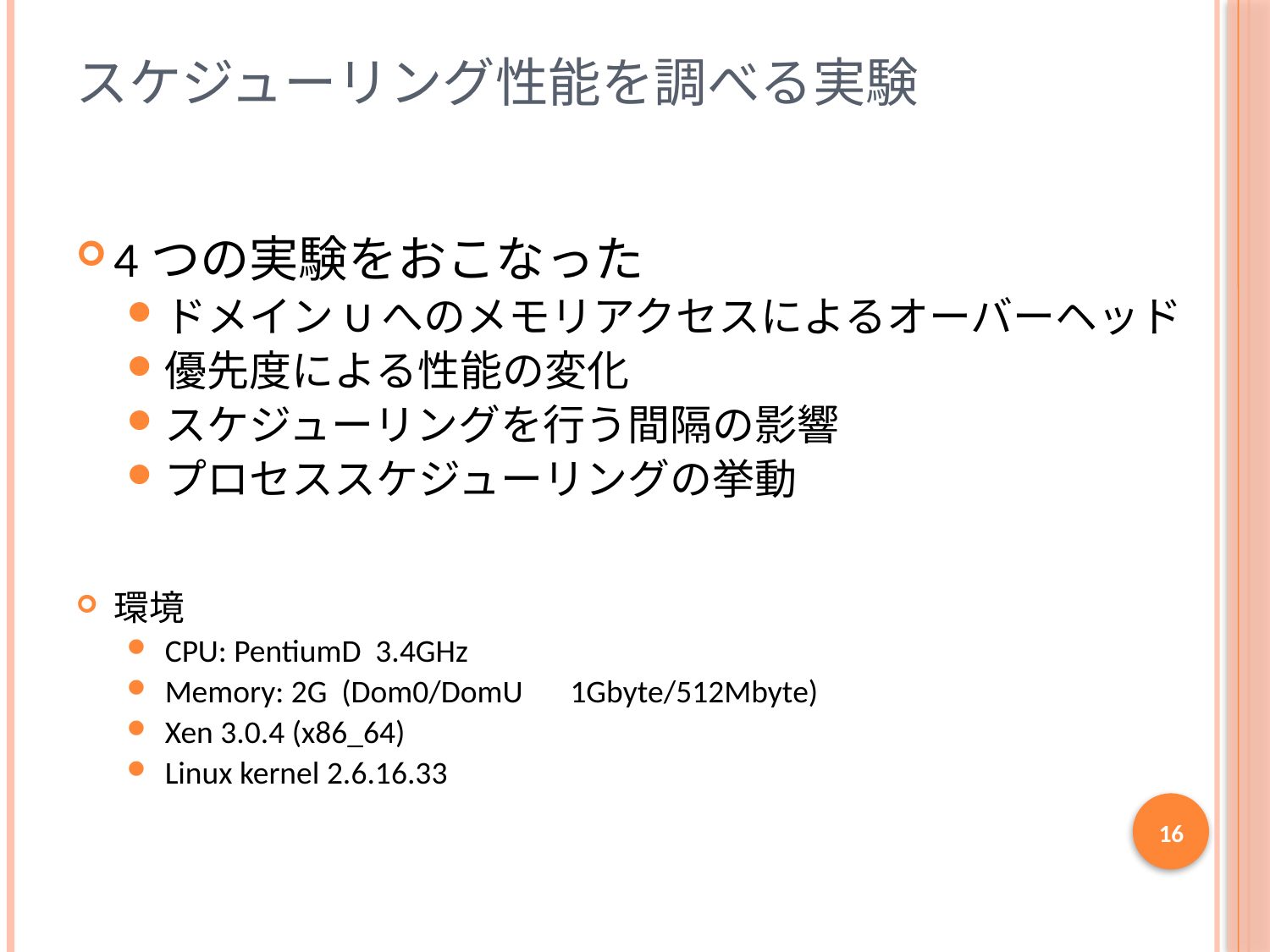

# スケジューリング性能を調べる実験
4つの実験をおこなった
ドメインUへのメモリアクセスによるオーバーヘッド
優先度による性能の変化
スケジューリングを行う間隔の影響
プロセススケジューリングの挙動

環境
CPU: PentiumD  3.4GHz
Memory: 2G  (Dom0/DomU　1Gbyte/512Mbyte)
Xen 3.0.4 (x86_64)
Linux kernel 2.6.16.33

16